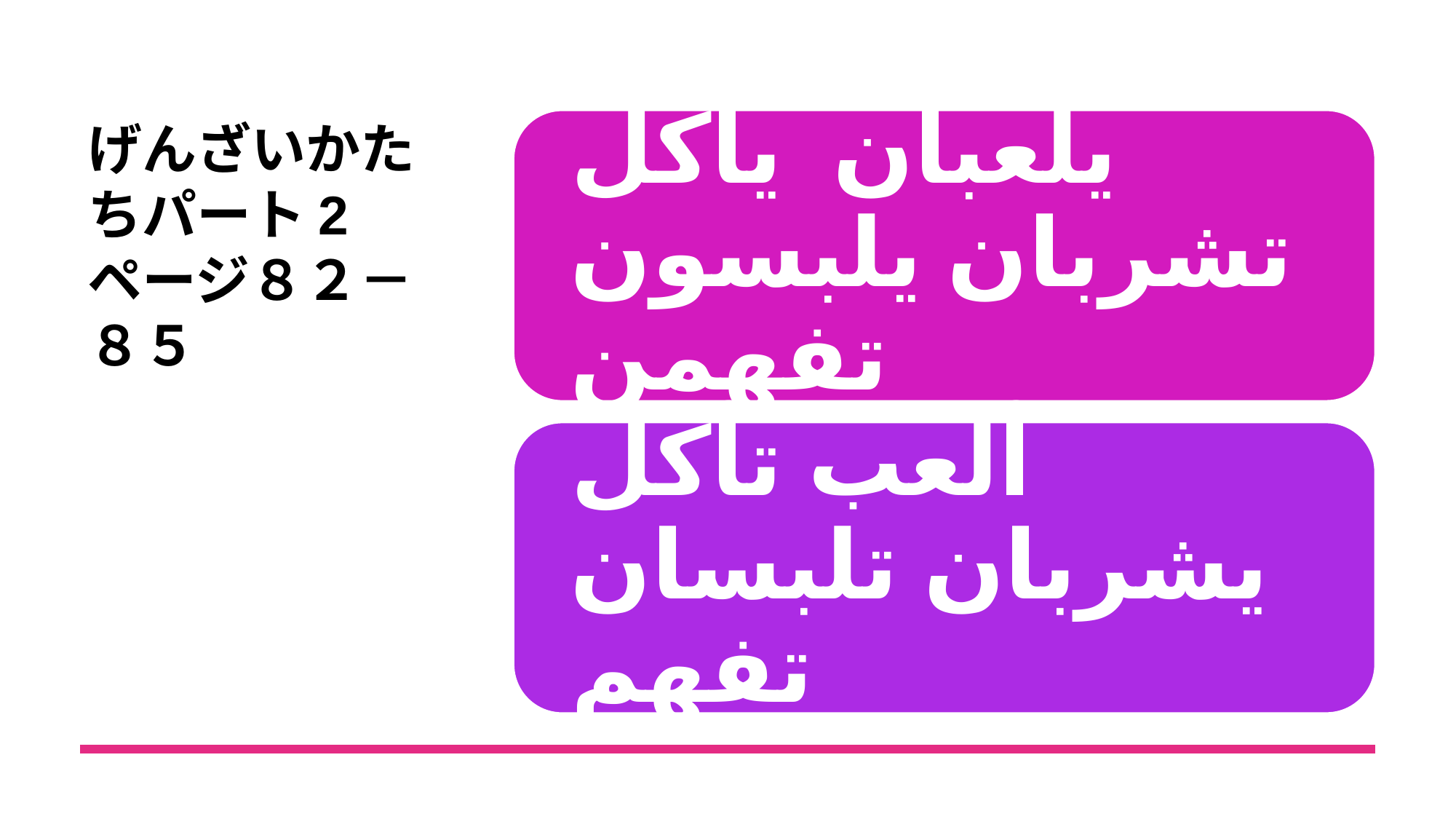

يلعبان  يأكل تشربان يلبسون تفهمن
ألعب تأكل يشربان تلبسان تفهم
# げんざいかたちパート2 ページ８２－８５